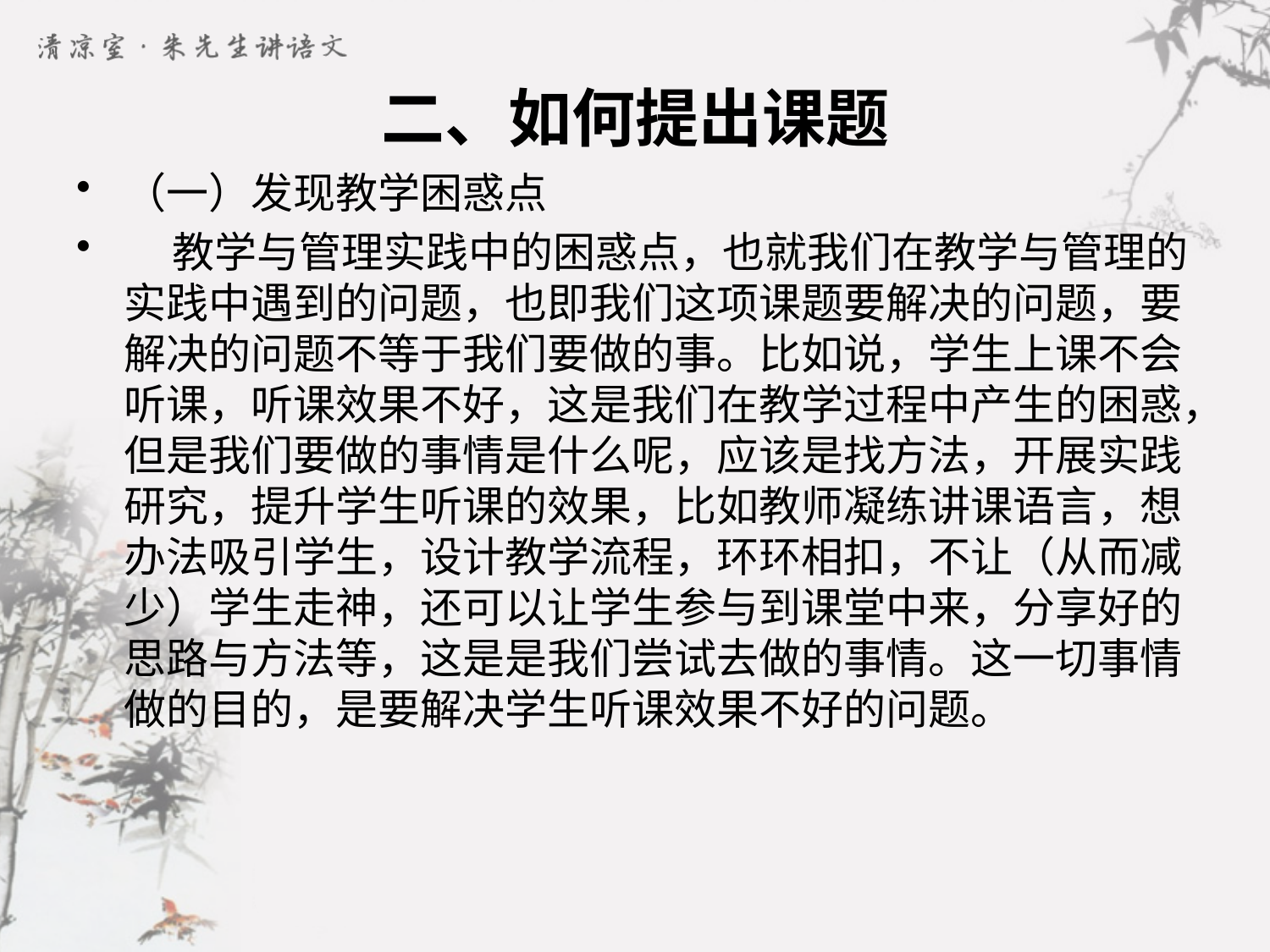

# 二、如何提出课题
（一）发现教学困惑点
    教学与管理实践中的困惑点，也就我们在教学与管理的实践中遇到的问题，也即我们这项课题要解决的问题，要解决的问题不等于我们要做的事。比如说，学生上课不会听课，听课效果不好，这是我们在教学过程中产生的困惑，但是我们要做的事情是什么呢，应该是找方法，开展实践研究，提升学生听课的效果，比如教师凝练讲课语言，想办法吸引学生，设计教学流程，环环相扣，不让（从而减少）学生走神，还可以让学生参与到课堂中来，分享好的思路与方法等，这是是我们尝试去做的事情。这一切事情做的目的，是要解决学生听课效果不好的问题。